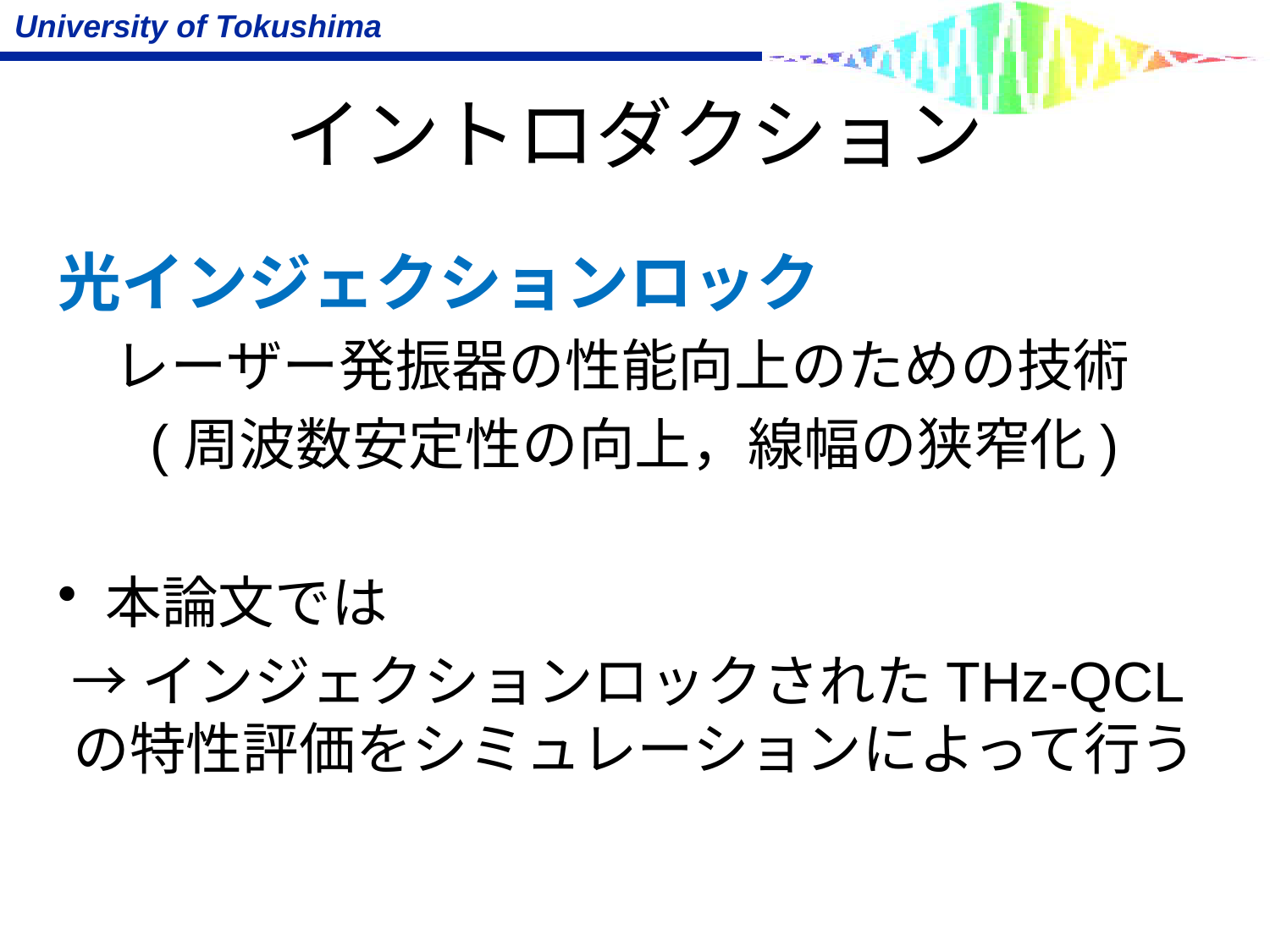

# イントロダクション
光インジェクションロック
　レーザー発振器の性能向上のための技術
(周波数安定性の向上，線幅の狭窄化)

本論文では
→インジェクションロックされたTHz-QCLの特性評価をシミュレーションによって行う